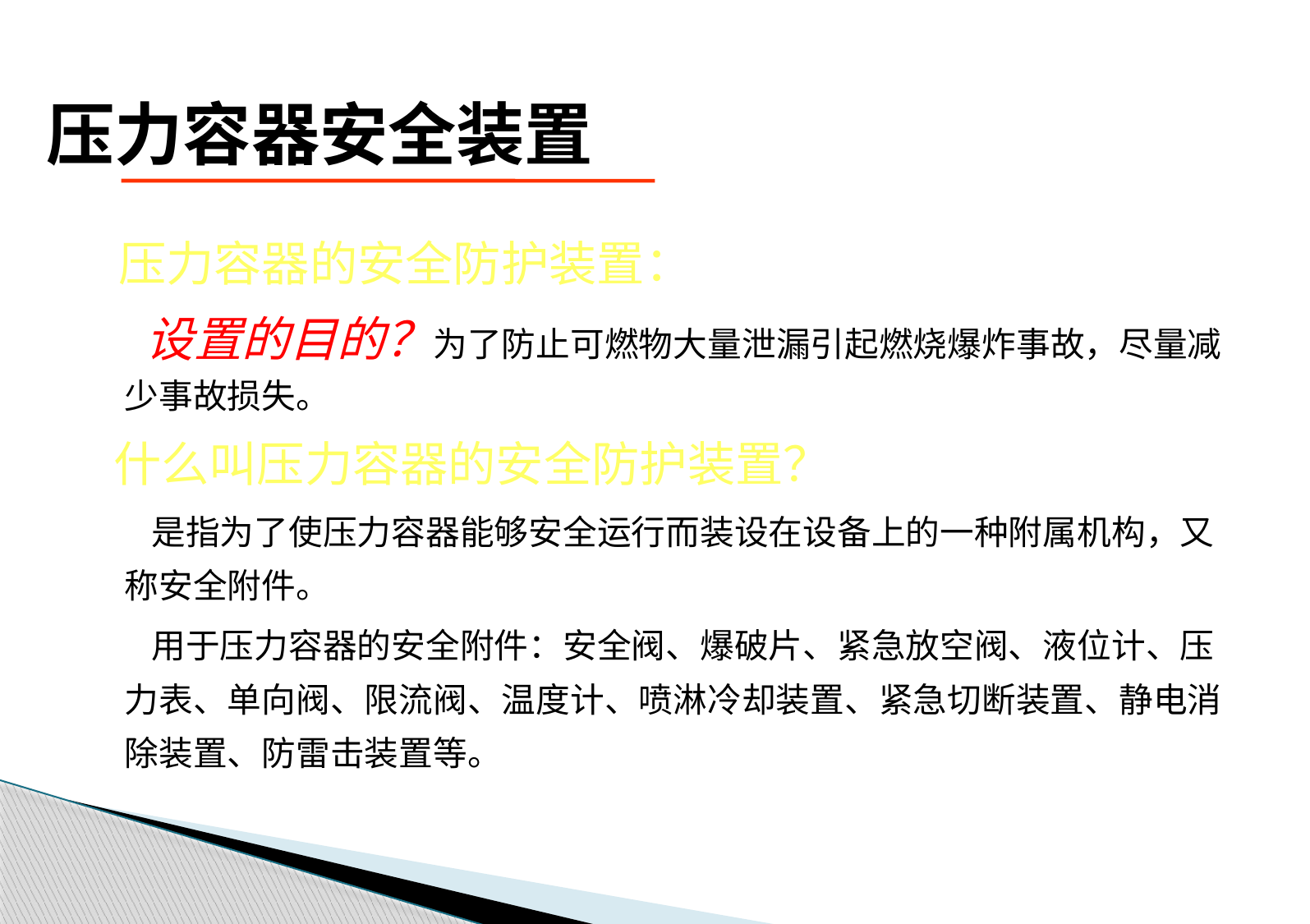

# 压力容器安全装置

  压力容器的安全防护装置：
     设置的目的？为了防止可燃物大量泄漏引起燃烧爆炸事故，尽量减少事故损失。
  什么叫压力容器的安全防护装置？
       是指为了使压力容器能够安全运行而装设在设备上的一种附属机构，又称安全附件。
       用于压力容器的安全附件：安全阀、爆破片、紧急放空阀、液位计、压力表、单向阀、限流阀、温度计、喷淋冷却装置、紧急切断装置、静电消除装置、防雷击装置等。